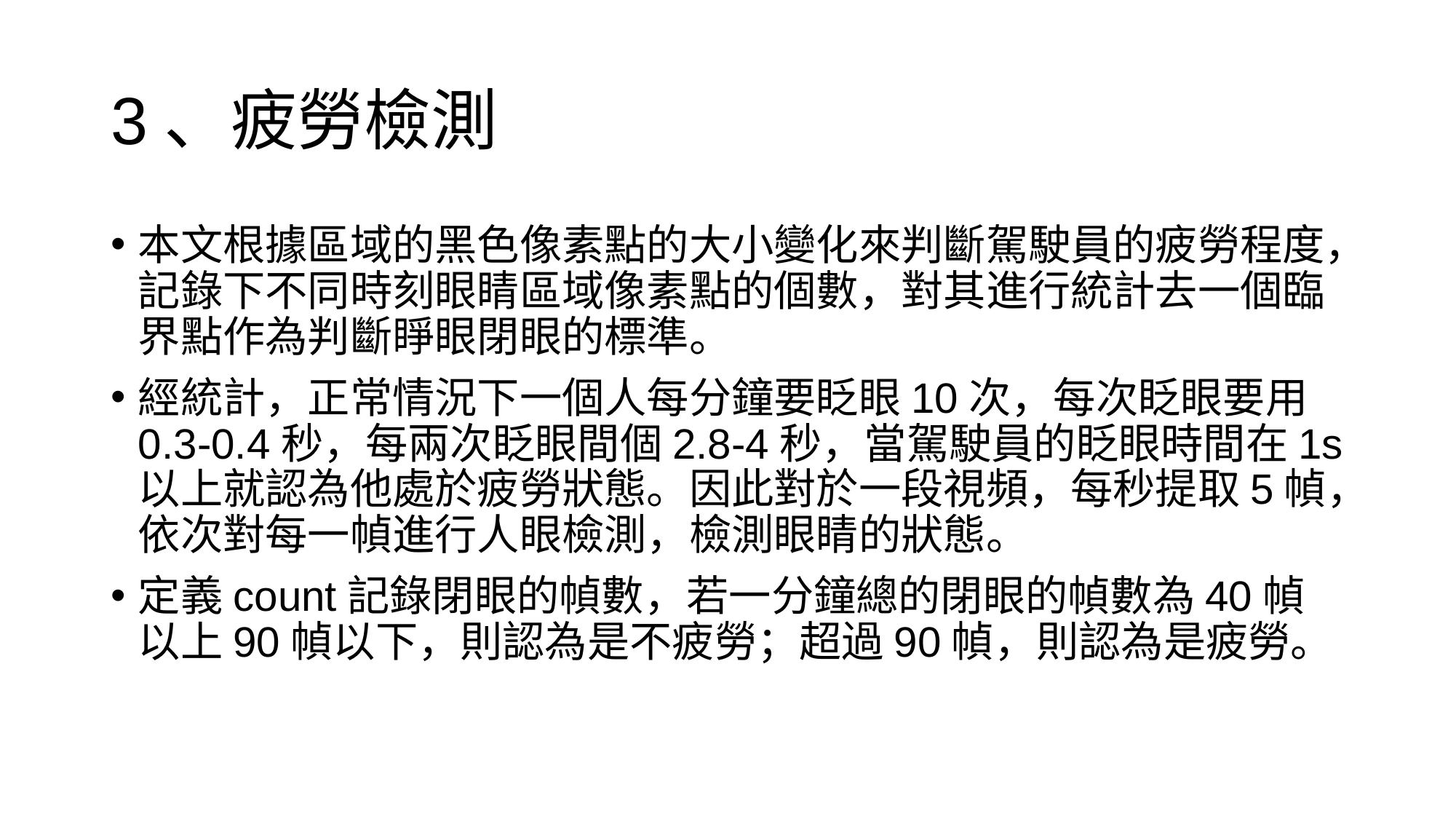

# 3、疲勞檢測
本文根據區域的黑色像素點的大小變化來判斷駕駛員的疲勞程度，記錄下不同時刻眼睛區域像素點的個數，對其進行統計去一個臨界點作為判斷睜眼閉眼的標準。
經統計，正常情況下一個人每分鐘要眨眼10次，每次眨眼要用0.3-0.4秒，每兩次眨眼間個2.8-4秒，當駕駛員的眨眼時間在1s以上就認為他處於疲勞狀態。因此對於一段視頻，每秒提取5幀，依次對每一幀進行人眼檢測，檢測眼睛的狀態。
定義count記錄閉眼的幀數，若一分鐘總的閉眼的幀數為40幀以上90幀以下，則認為是不疲勞；超過90幀，則認為是疲勞。